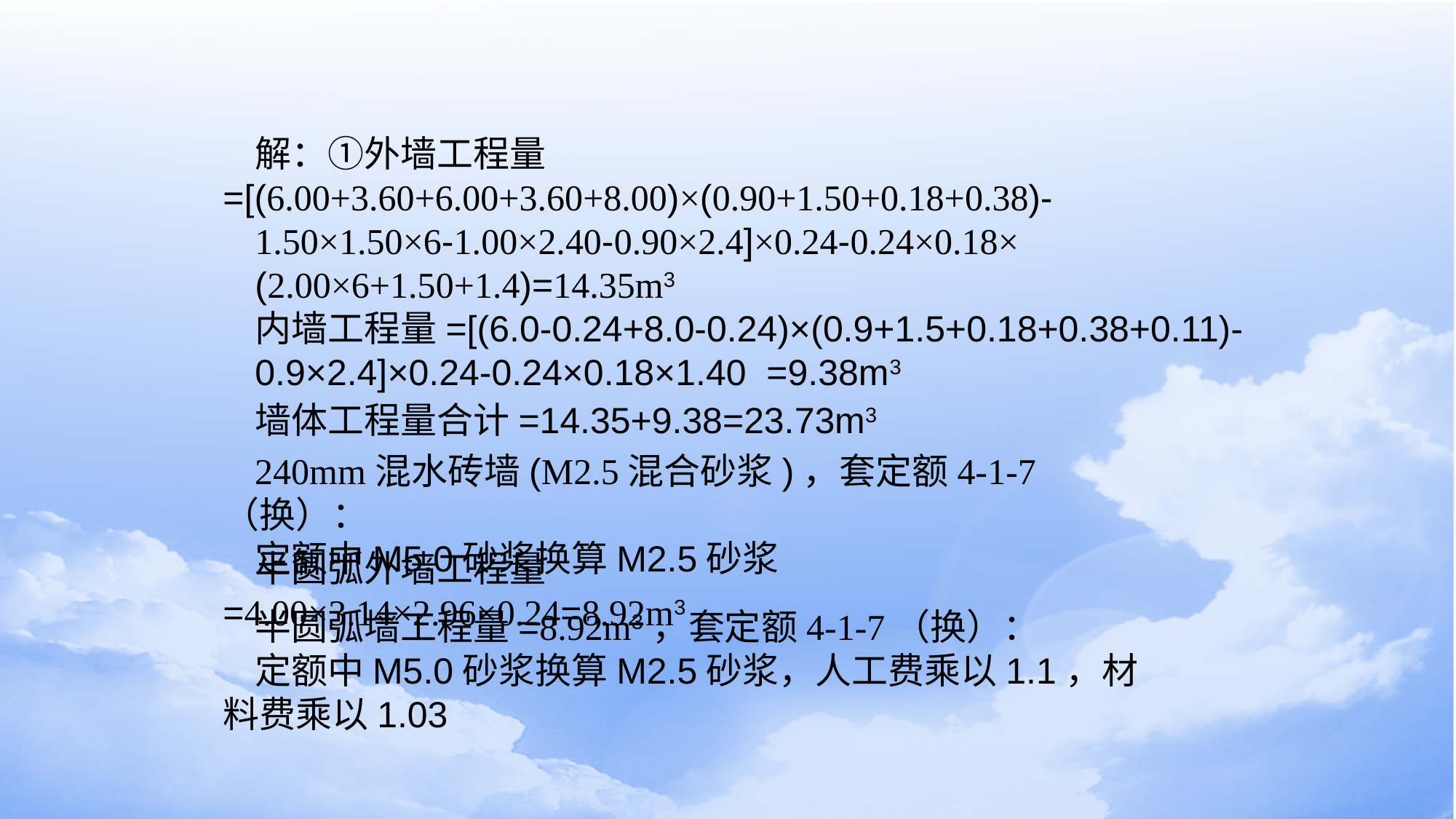

解：①外墙工程量=[(6.00+3.60+6.00+3.60+8.00)×(0.90+1.50+0.18+0.38)-
1.50×1.50×6-1.00×2.40-0.90×2.4]×0.24-0.24×0.18×
(2.00×6+1.50+1.4)=14.35m3
内墙工程量=[(6.0-0.24+8.0-0.24)×(0.9+1.5+0.18+0.38+0.11)-
0.9×2.4]×0.24-0.24×0.18×1.40  =9.38m3
墙体工程量合计=14.35+9.38=23.73m3

240mm混水砖墙(M2.5混合砂浆)，套定额4-1-7（换）：
定额中M5.0砂浆换算M2.5砂浆
半圆弧外墙工程量=4.00×3.14×2.96×0.24=8.92m3
半圆弧墙工程量=8.92m3，套定额4-1-7（换）：
定额中M5.0砂浆换算M2.5砂浆，人工费乘以1.1，材料费乘以1.03